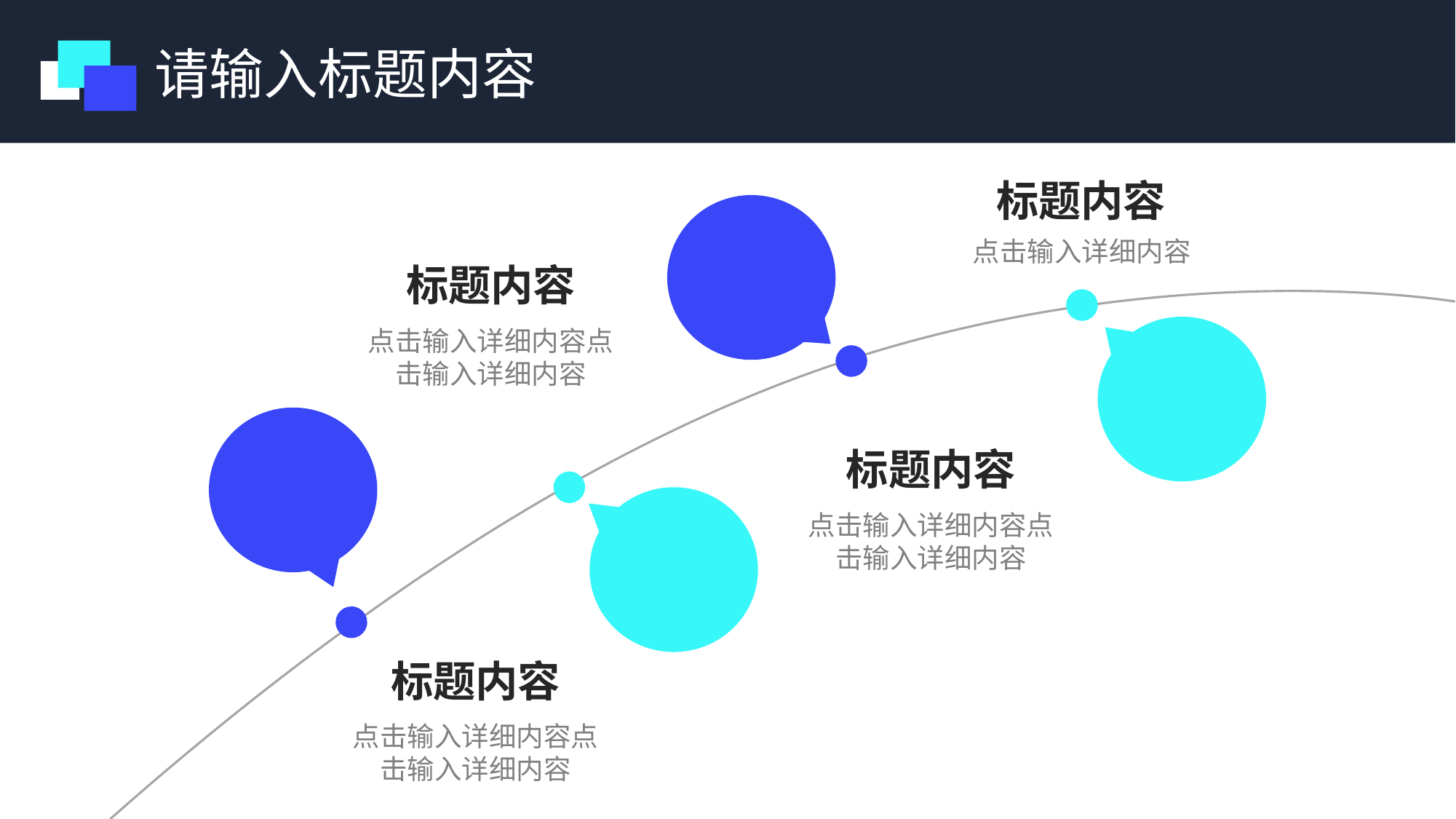

请输入标题内容

标题内容
点击输入详细内容

标题内容
点击输入详细内容点击输入详细内容

标题内容
点击输入详细内容点击输入详细内容

标题内容
点击输入详细内容点击输入详细内容